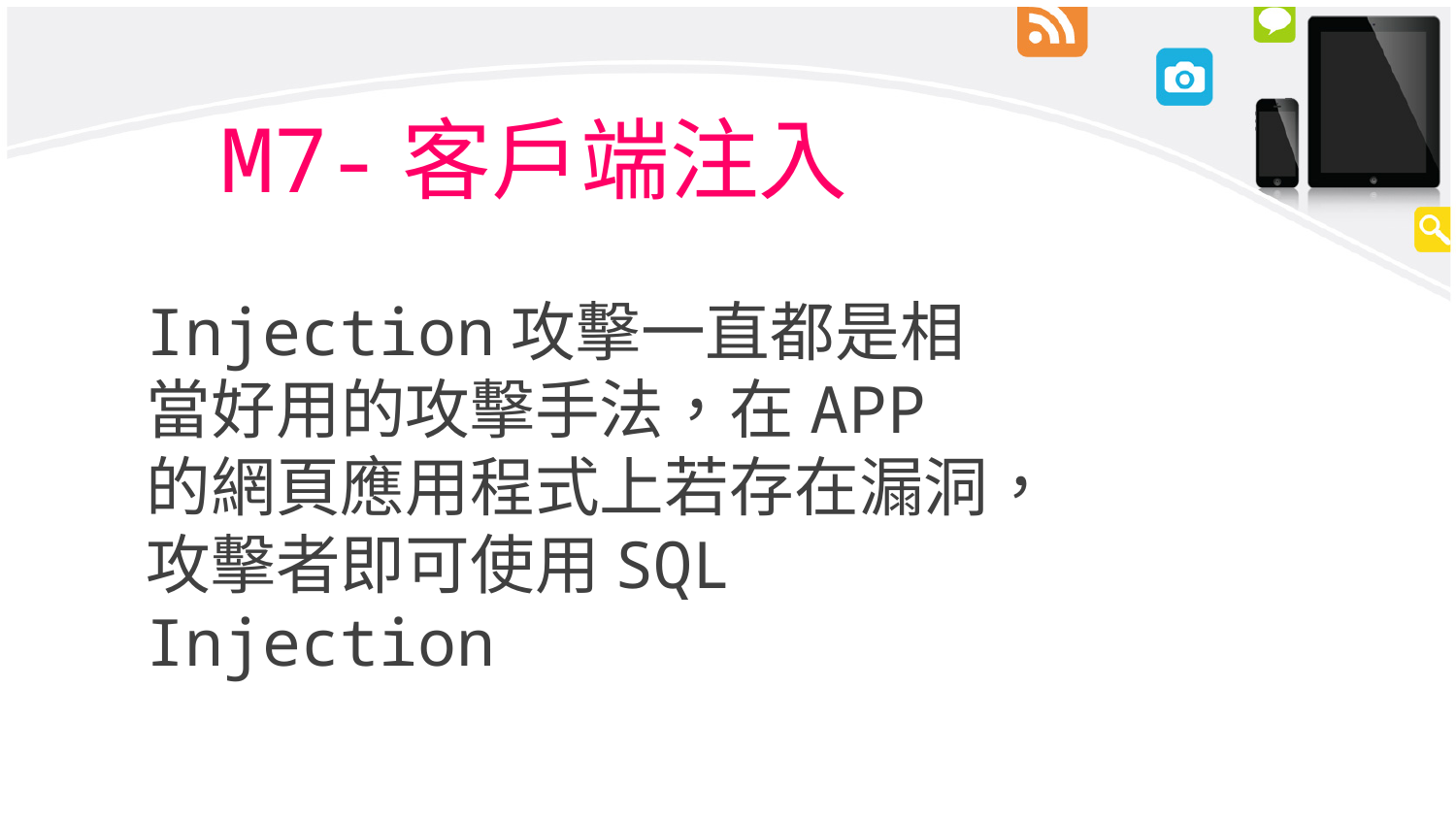

# M7-客戶端注入
Injection攻擊一直都是相當好用的攻擊手法，在APP的網頁應用程式上若存在漏洞，攻擊者即可使用SQL Injection